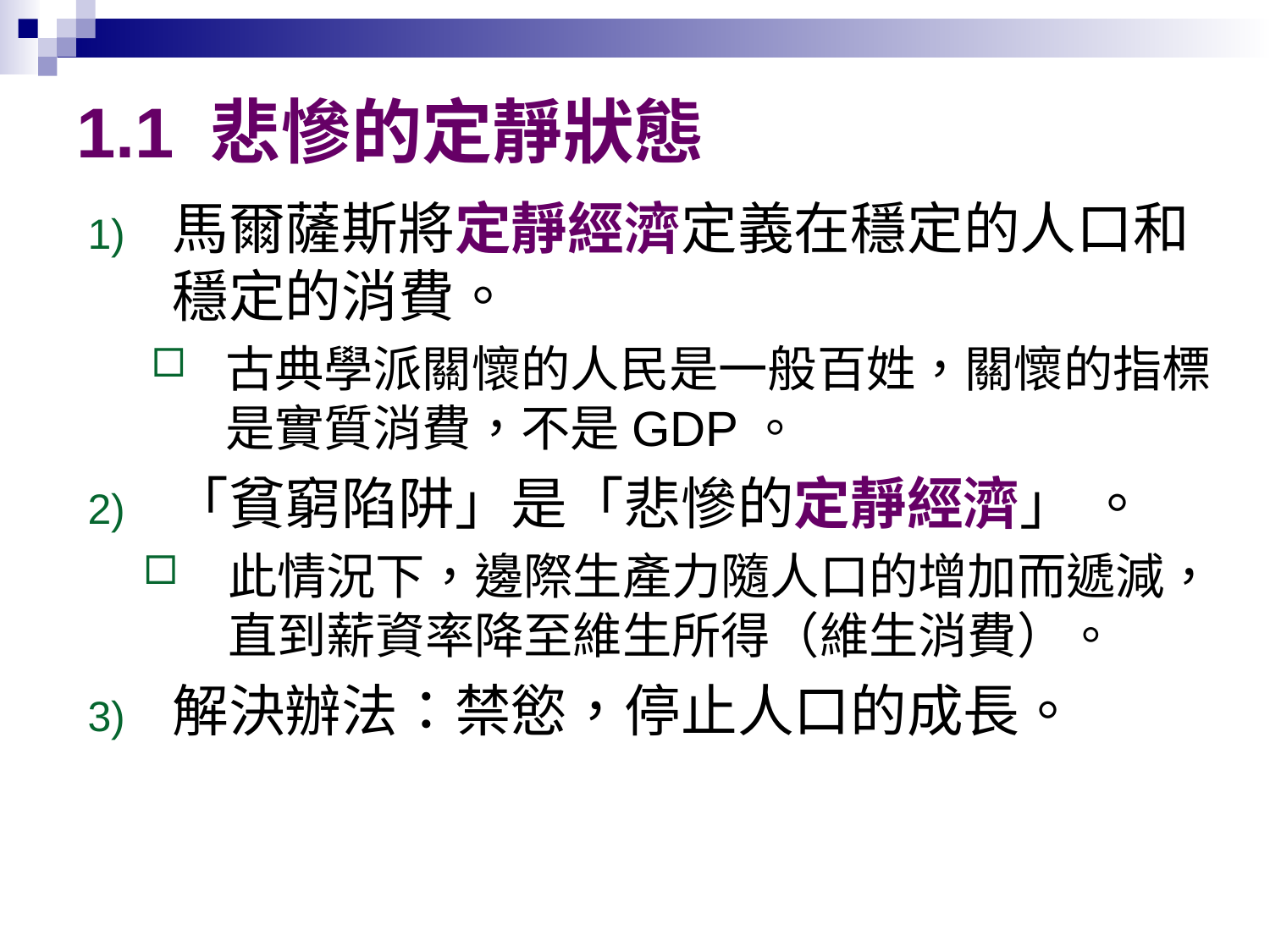

# 1.1 悲慘的定靜狀態
馬爾薩斯將定靜經濟定義在穩定的人口和穩定的消費。
古典學派關懷的人民是一般百姓，關懷的指標是實質消費，不是GDP。
「貧窮陷阱」是「悲慘的定靜經濟」 。
此情況下，邊際生產力隨人口的增加而遞減，直到薪資率降至維生所得（維生消費）。
解決辦法：禁慾，停止人口的成長。